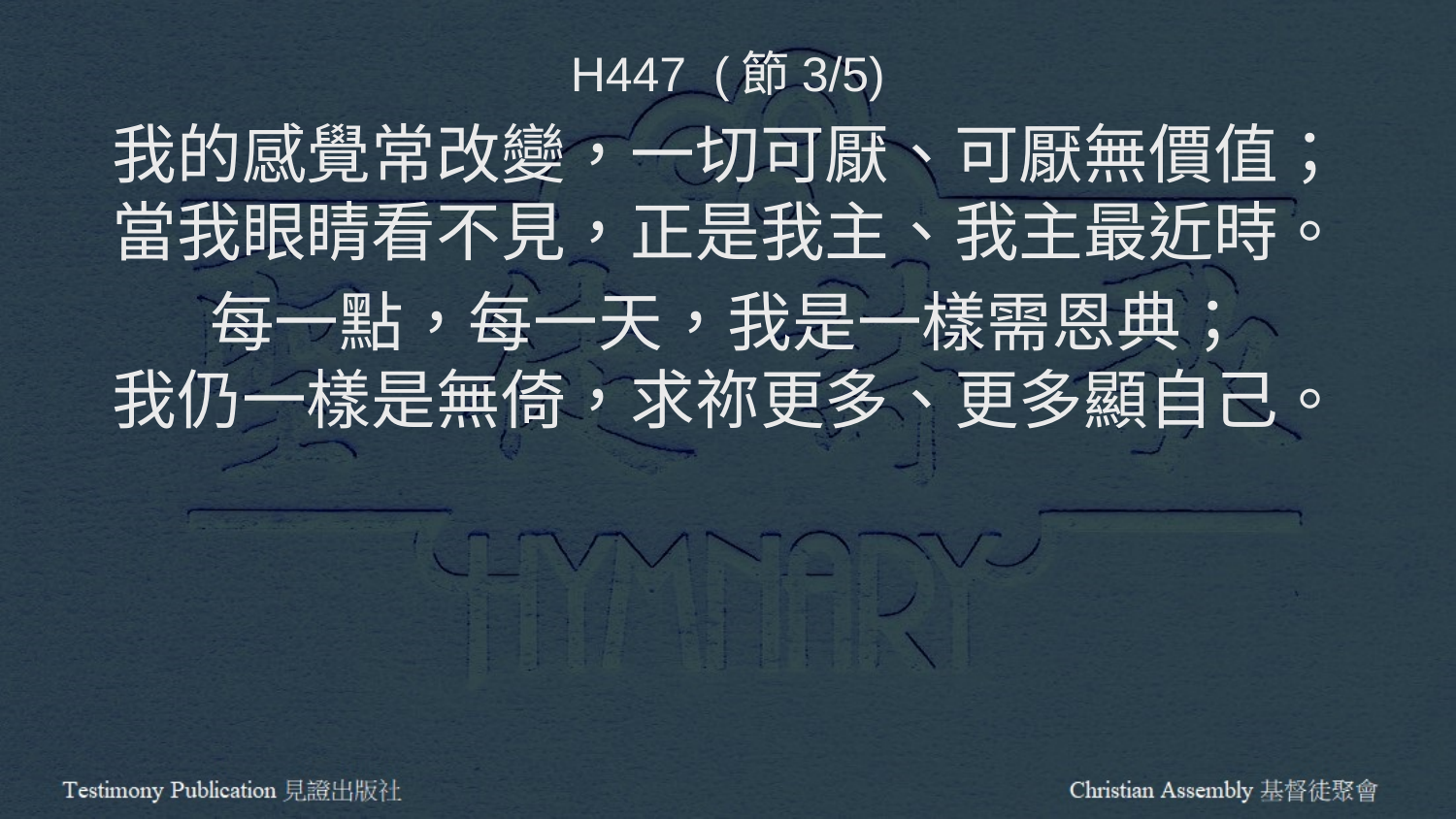

H447  (節3/5)
我的感覺常改變，一切可厭、可厭無價值；
當我眼睛看不見，正是我主、我主最近時。
每一點，每一天，我是一樣需恩典；
我仍一樣是無倚，求祢更多、更多顯自己。